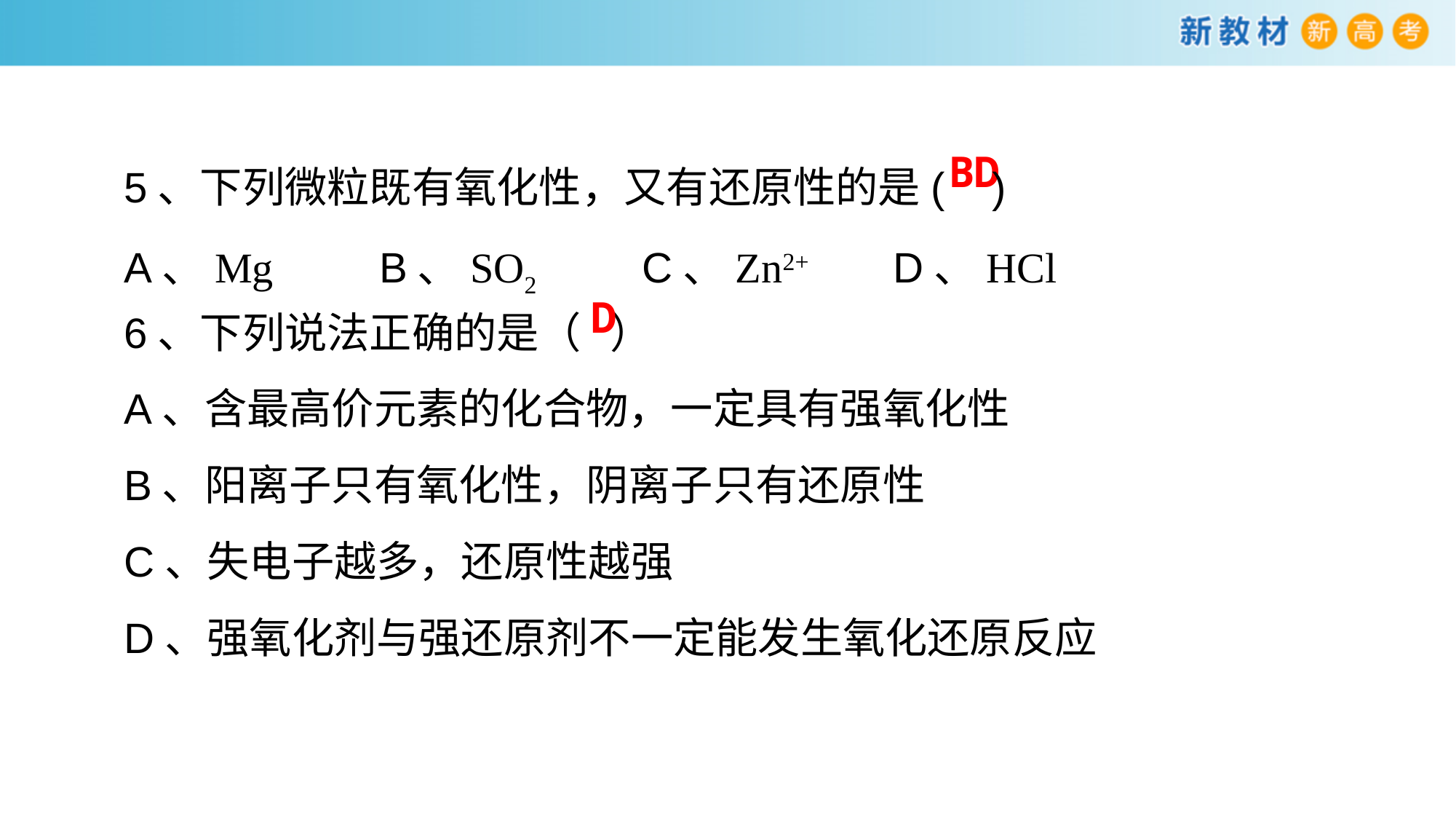

5、下列微粒既有氧化性，又有还原性的是(    )
A、Mg          B、SO2          C、Zn2+        D、HCl
BD
6、下列说法正确的是（   ）
A、含最高价元素的化合物，一定具有强氧化性
B、阳离子只有氧化性，阴离子只有还原性
C、失电子越多，还原性越强
D、强氧化剂与强还原剂不一定能发生氧化还原反应
D